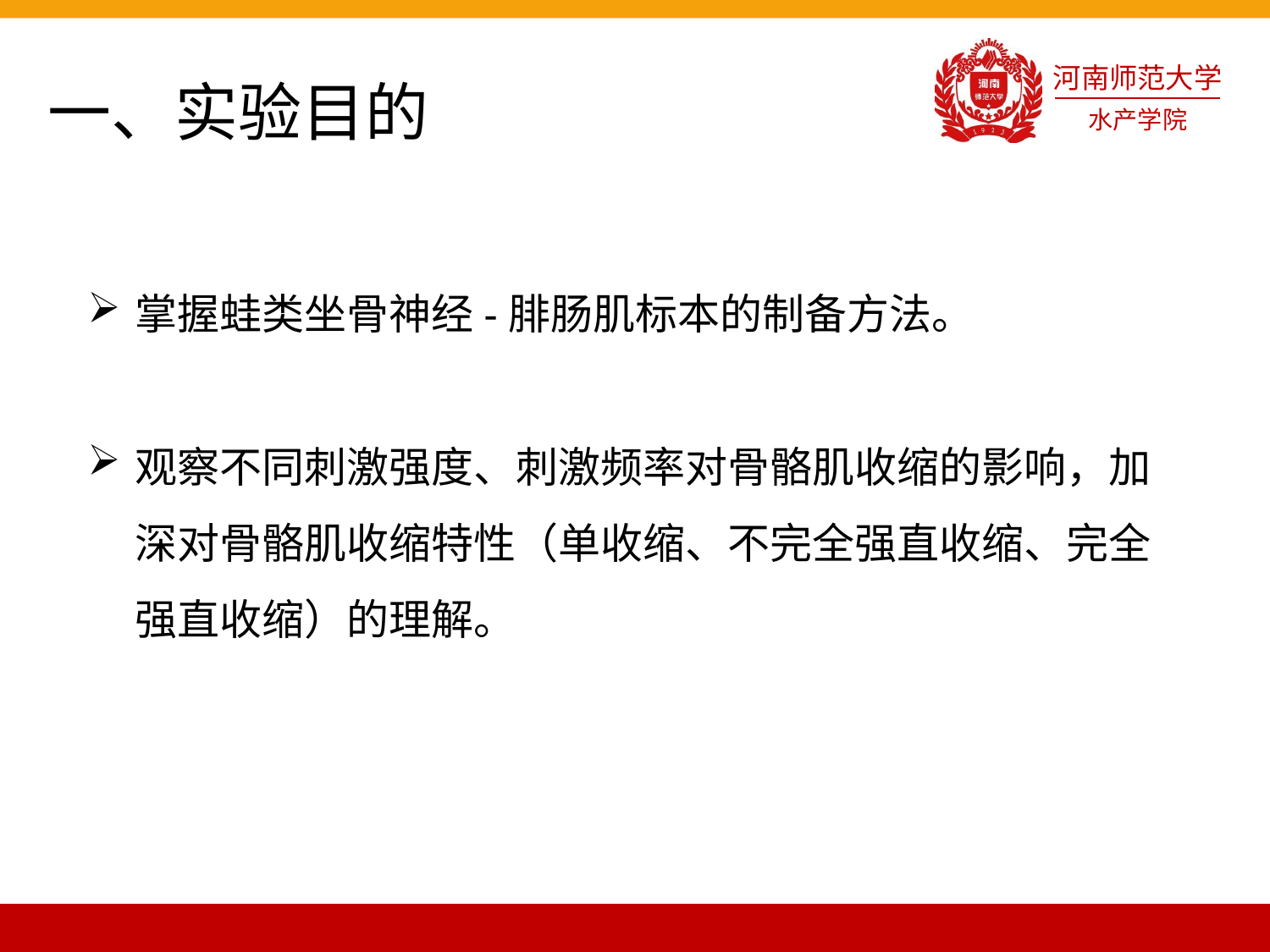

一、实验目的
掌握蛙类坐骨神经-腓肠肌标本的制备方法。

观察不同刺激强度、刺激频率对骨骼肌收缩的影响，加深对骨骼肌收缩特性（单收缩、不完全强直收缩、完全强直收缩）的理解。